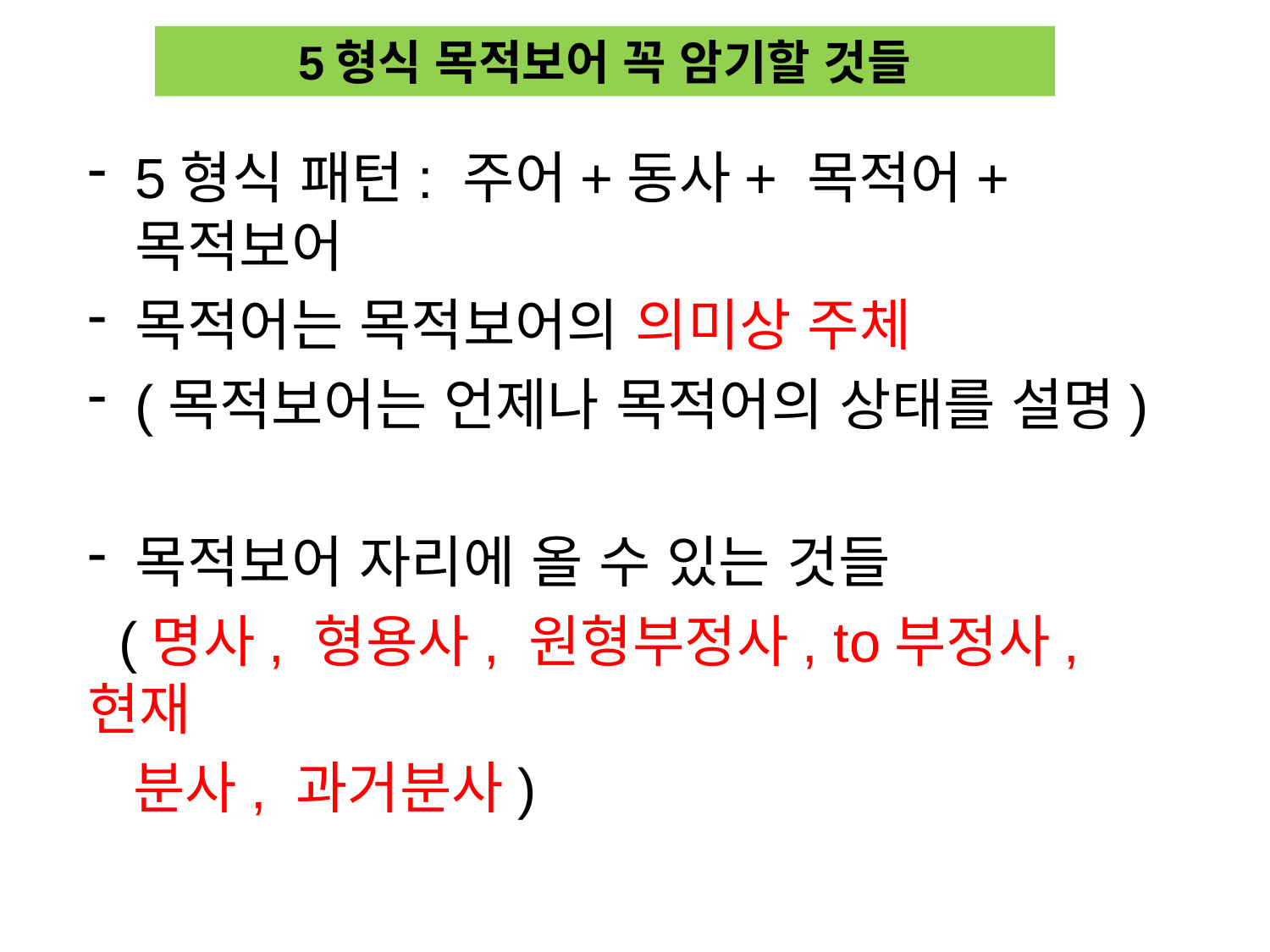

# 5형식 목적보어 꼭 암기할 것들
5형식 패턴: 주어+동사+ 목적어+목적보어
목적어는 목적보어의 의미상 주체
(목적보어는 언제나 목적어의 상태를 설명)

목적보어 자리에 올 수 있는 것들
  (명사, 형용사, 원형부정사, to부정사, 현재
  분사, 과거분사)